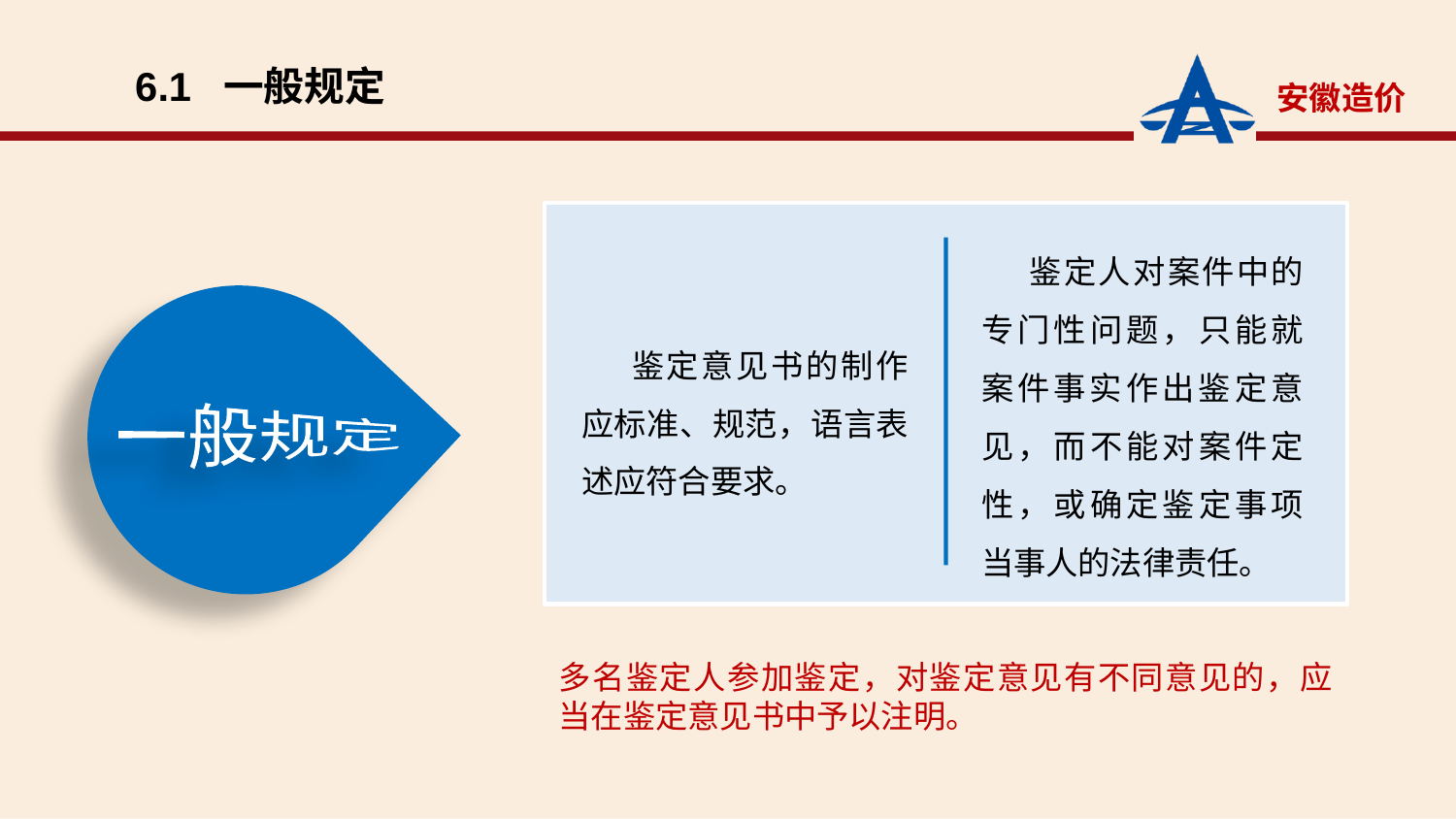

6.1  一般规定

    鉴定人对案件中的专门性问题，只能就案件事实作出鉴定意见，而不能对案件定性，或确定鉴定事项当事人的法律责任。
    鉴定意见书的制作应标准、规范，语言表述应符合要求。

一般规定
多名鉴定人参加鉴定，对鉴定意见有不同意见的，应当在鉴定意见书中予以注明。